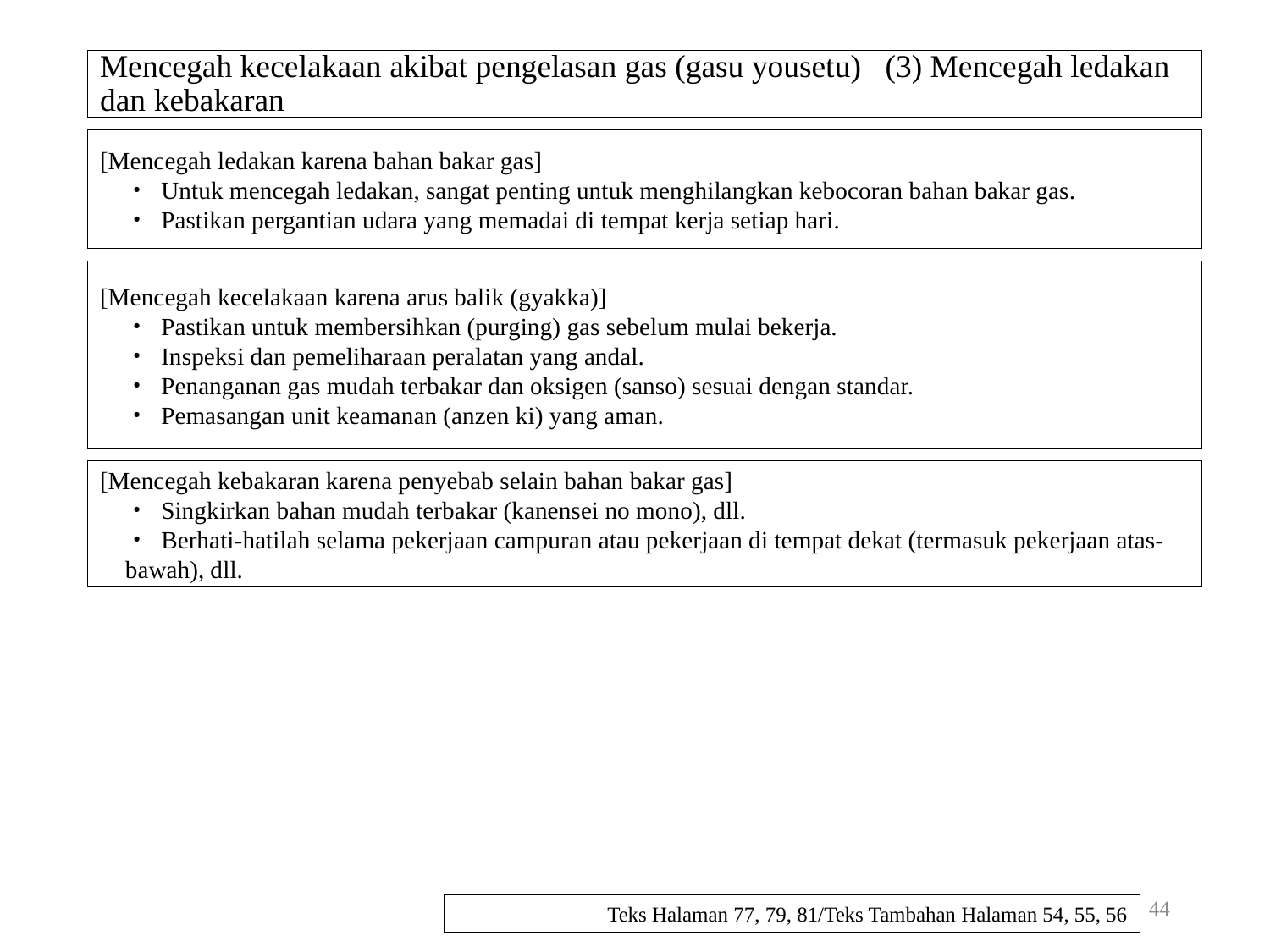

# Mencegah kecelakaan akibat pengelasan gas (gasu yousetu)   (3) Mencegah ledakan dan kebakaran
[Mencegah ledakan karena bahan bakar gas]
・ Untuk mencegah ledakan, sangat penting untuk menghilangkan kebocoran bahan bakar gas.
・ Pastikan pergantian udara yang memadai di tempat kerja setiap hari.
[Mencegah kecelakaan karena arus balik (gyakka)]
・ Pastikan untuk membersihkan (purging) gas sebelum mulai bekerja.
・ Inspeksi dan pemeliharaan peralatan yang andal.
・ Penanganan gas mudah terbakar dan oksigen (sanso) sesuai dengan standar.
・ Pemasangan unit keamanan (anzen ki) yang aman.
[Mencegah kebakaran karena penyebab selain bahan bakar gas]
・ Singkirkan bahan mudah terbakar (kanensei no mono), dll.
・ Berhati-hatilah selama pekerjaan campuran atau pekerjaan di tempat dekat (termasuk pekerjaan atas-bawah), dll.
44
Teks Halaman 77, 79, 81/Teks Tambahan Halaman 54, 55, 56